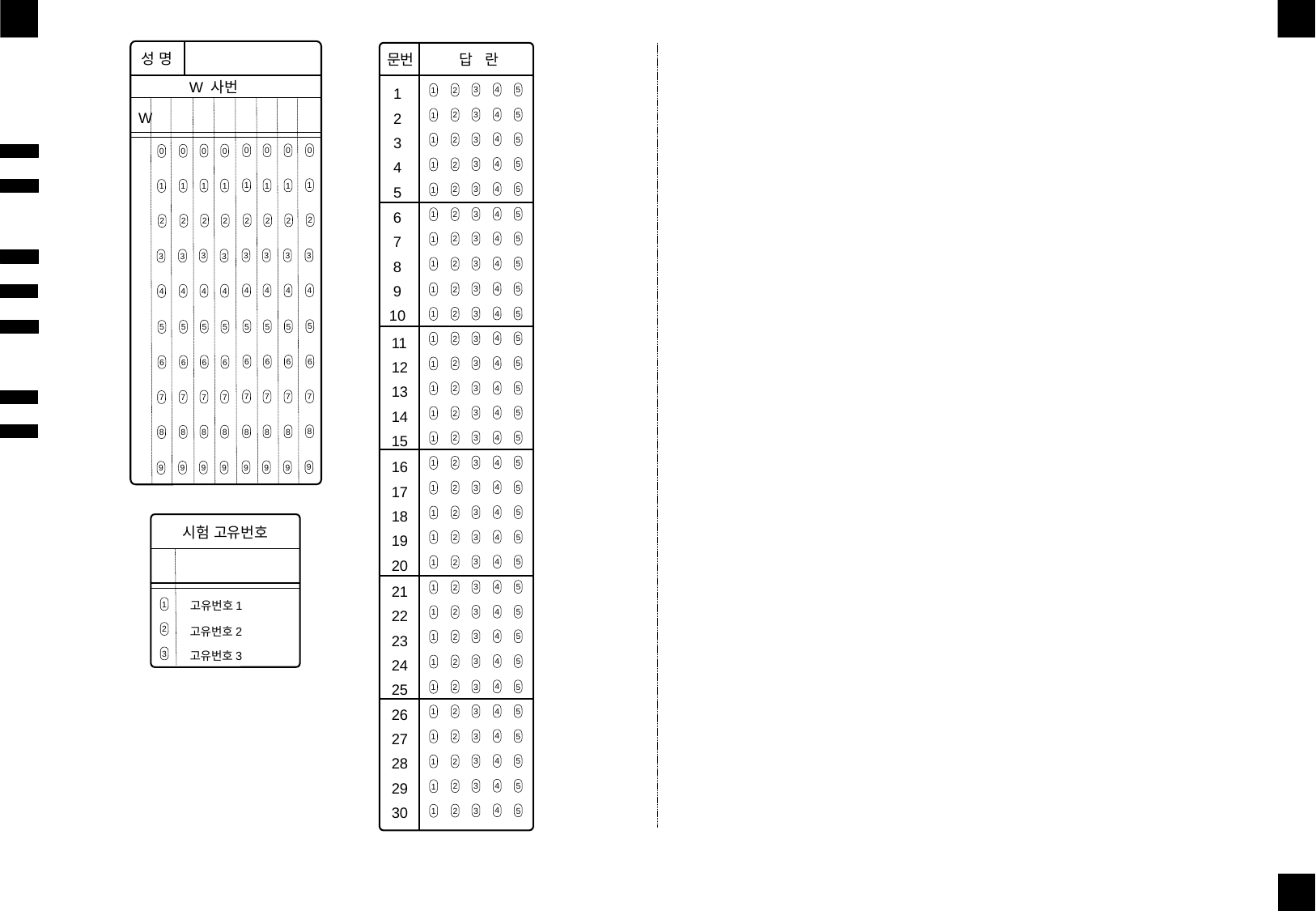

성 명
문번
답   란
1
2
3
4
5

W 사번
4
5
3
2
1
4
5
3
2
1
4
5
3
2
1
4
5
3
2
1
4
5
3
2
1
4
5
3
2
1
4
5
3
2
1
4
5
3
2
1
4
5
3
2
1
4
5
3
2
1
4
5
3
2
1
4
5
3
2
1
4
5
3
2
1
4
5
3
2
1
4
5
3
2
1
4
5
3
2
1
4
5
3
2
1
4
5
3
2
1
4
5
3
2
1
4
5
3
2
1
4
5
3
2
1
4
5
3
2
1
4
5
3
2
1
4
5
3
2
1
4
5
3
2
1
4
5
3
2
1
4
5
3
2
1
4
5
3
2
1
4
5
3
2
1
4
5
3
2
1
W
0
0
1
2
3
4
5
6
7
8
9
0
0
0
0
0

0
1
1
1
1

1
1
1
6
7
8
9
10

2
2
2
2
2
2
2
3
3
3
3
3
3
3

4
4
4
4
4
4
4

5
5
5
5

5
5
5
11
12
13
14
15
6
6
6
6
6
6
6
7
7
7
7
7
7
7

8
8
8
8
8
8
8
16
17
18
19
20

9
9
9
9
9
9
9

시험 고유번호
21
22
23
24
25
26
27
28
29
30
고유번호1
1
고유번호2
2
고유번호3
3